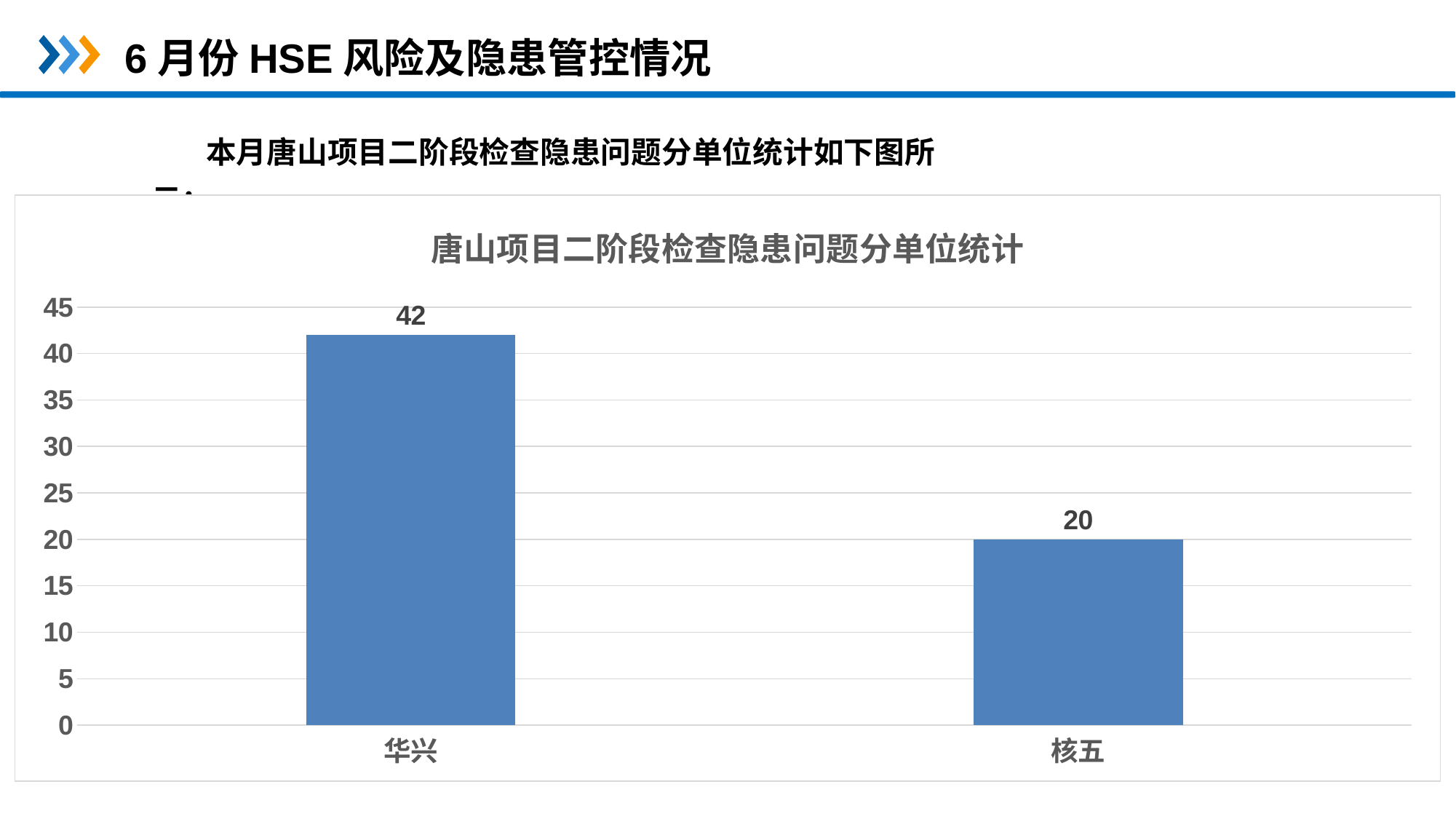

6月份HSE风险及隐患管控情况
本月唐山项目二阶段检查隐患问题分单位统计如下图所示：

### Chart: 唐山项目二阶段检查隐患问题分单位统计

| Category |  |
|---|---|
| 华兴 | 42.0 |
| 核五 | 20.0 |